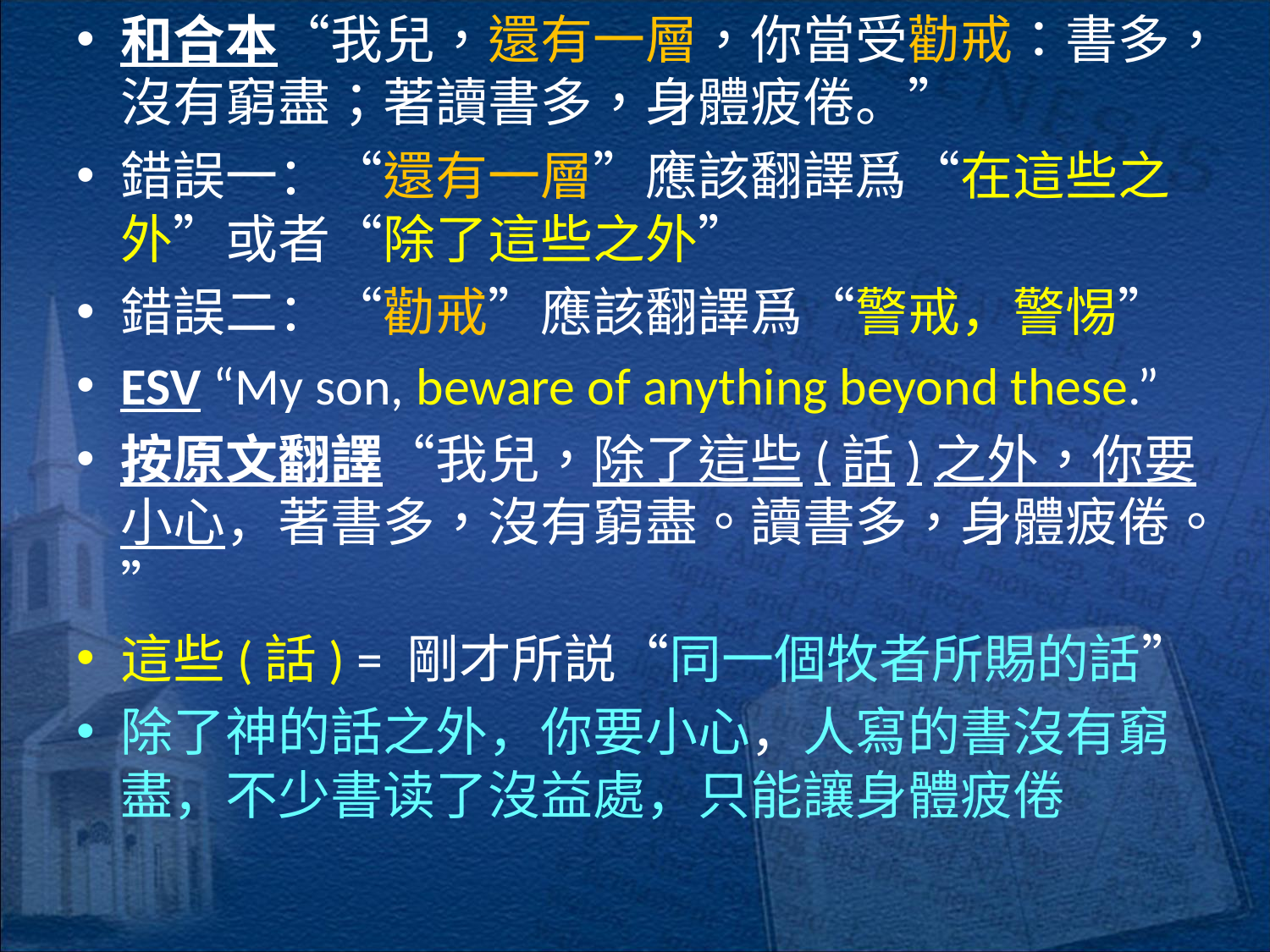

和合本“我兒，還有一層，你當受勸戒：書多，沒有窮盡；著讀書多，身體疲倦。”
錯誤一：“還有一層”應該翻譯爲“在這些之外”或者“除了這些之外”
錯誤二：“勸戒”應該翻譯爲“警戒，警惕”
ESV “My son, beware of anything beyond these.”
按原文翻譯“我兒，除了這些(話)之外，你要小心，著書多，沒有窮盡。讀書多，身體疲倦。”
這些(話) = 剛才所説“同一個牧者所賜的話”
除了神的話之外，你要小心，人寫的書沒有窮盡，不少書读了沒益處，只能讓身體疲倦